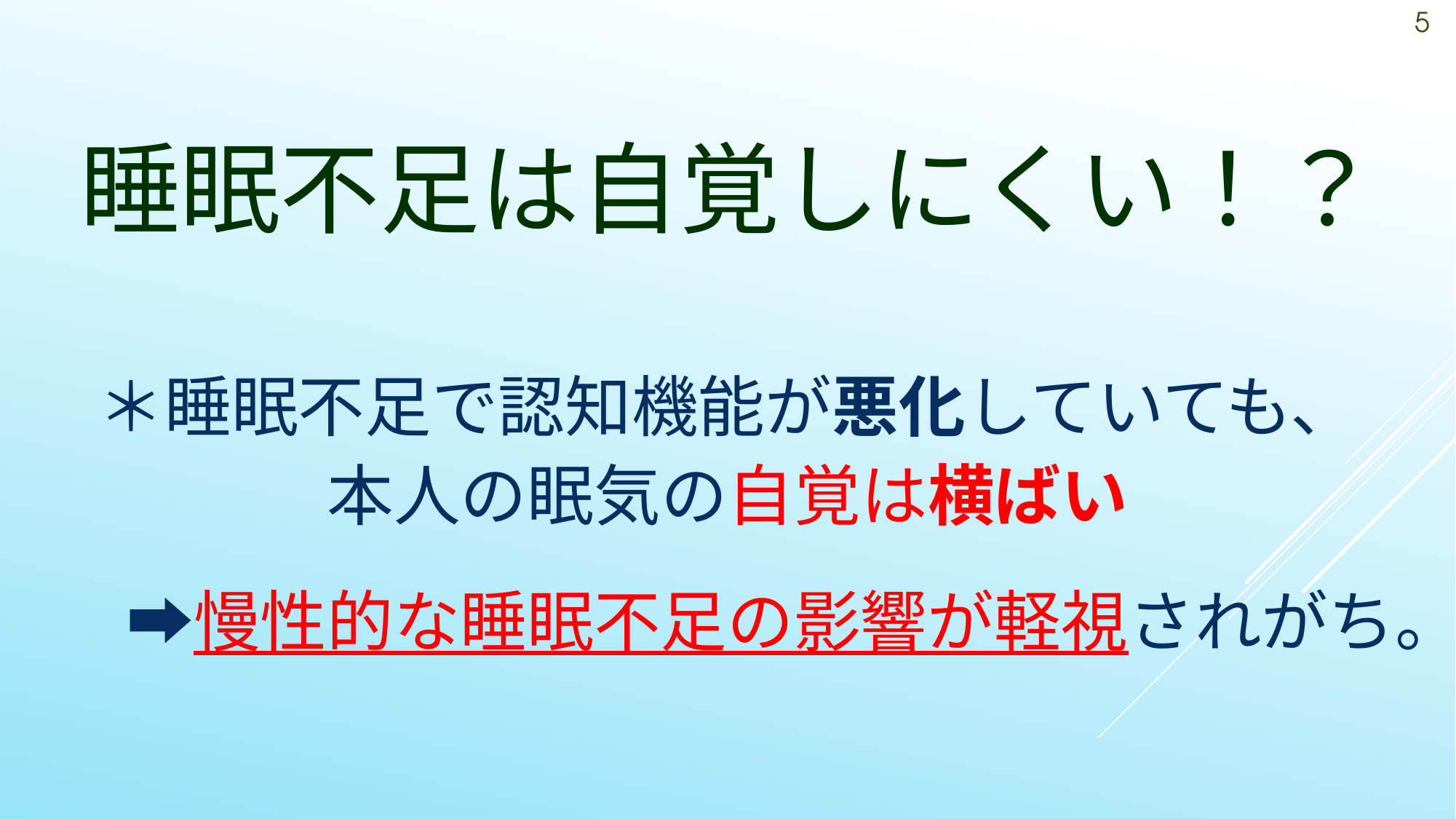

5
睡眠不足は自覚しにくい！？
＊睡眠不足で認知機能が悪化していても、
本人の眠気の自覚は横ばい

　➡慢性的な睡眠不足の影響が軽視されがち。